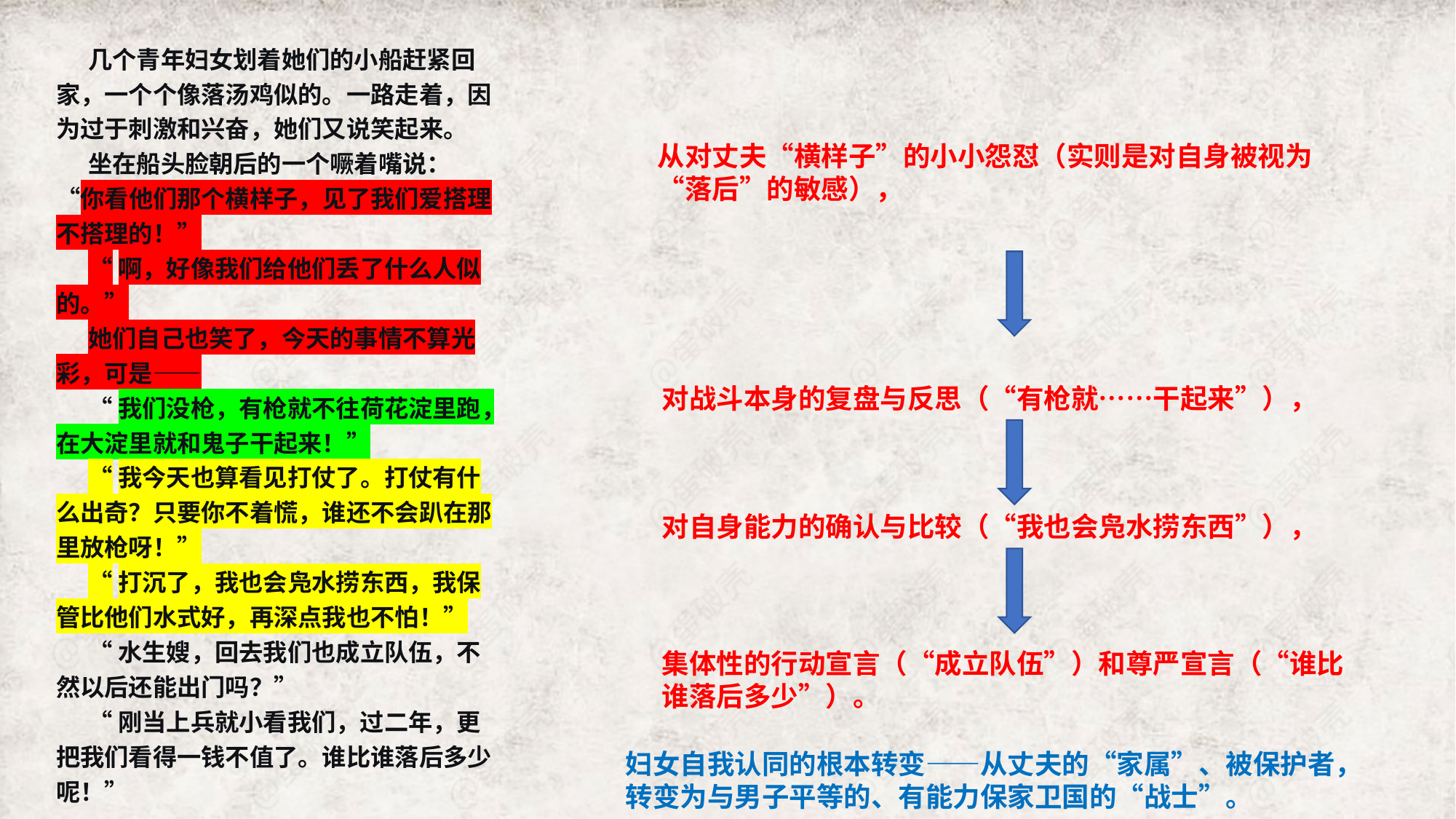

几个青年妇女划着她们的小船赶紧回家，一个个像落汤鸡似的。一路走着，因为过于刺激和兴奋，她们又说笑起来。
坐在船头脸朝后的一个噘着嘴说：“你看他们那个横样子，见了我们爱搭理不搭理的！”
“啊，好像我们给他们丢了什么人似的。”
她们自己也笑了，今天的事情不算光彩，可是——
“我们没枪，有枪就不往荷花淀里跑，在大淀里就和鬼子干起来！”
“我今天也算看见打仗了。打仗有什么出奇？只要你不着慌，谁还不会趴在那里放枪呀！”
“打沉了，我也会凫水捞东西，我保管比他们水式好，再深点我也不怕！”
“水生嫂，回去我们也成立队伍，不然以后还能出门吗？”
“刚当上兵就小看我们，过二年，更把我们看得一钱不值了。谁比谁落后多少呢！”
从对丈夫“横样子”的小小怨怼（实则是对自身被视为“落后”的敏感），

对战斗本身的复盘与反思（“有枪就……干起来”），

对自身能力的确认与比较（“我也会凫水捞东西”），

集体性的行动宣言（“成立队伍”）和尊严宣言（“谁比谁落后多少”）。
妇女自我认同的根本转变——从丈夫的“家属”、被保护者，转变为与男子平等的、有能力保家卫国的“战士”。